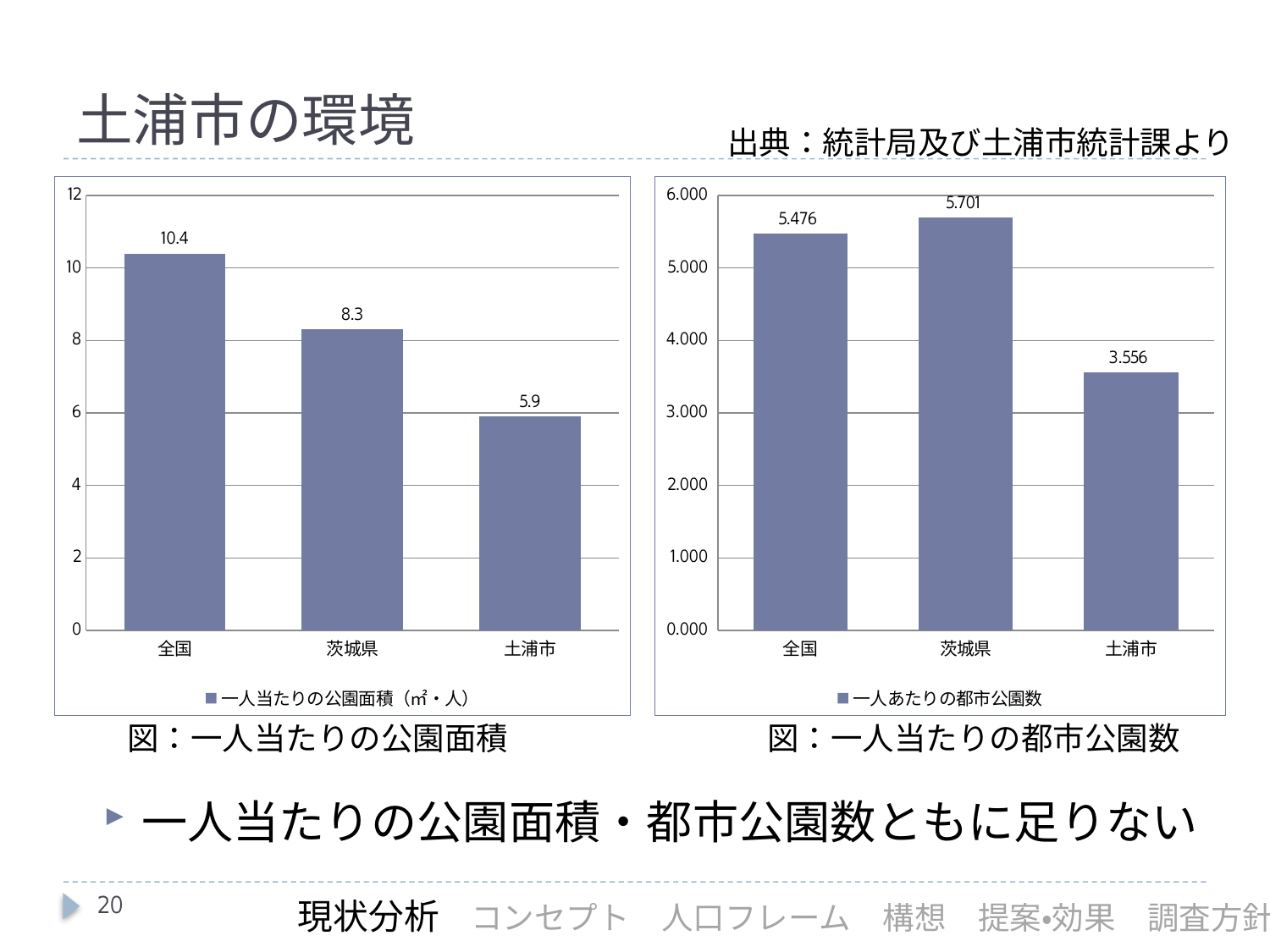

# 土浦市の環境
出典：統計局及び土浦市統計課より

### Chart

| Category | 一人当たりの公園面積（㎡・人） |
|---|---|
| 全国 | 10.4 |
| 茨城県 | 8.3 |
| 土浦市 | 5.9 |

### Chart

| Category | 一人あたりの都市公園数 |
|---|---|
| 全国 | 5.475754158443755 |
| 茨城県 | 5.700520340538867 |
| 土浦市 | 3.5559398139755407 |
図：一人当たりの公園面積
図：一人当たりの都市公園数

一人当たりの公園面積・都市公園数ともに足りない
20
現状分析　コンセプト　人口フレーム　構想　提案・効果　調査方針